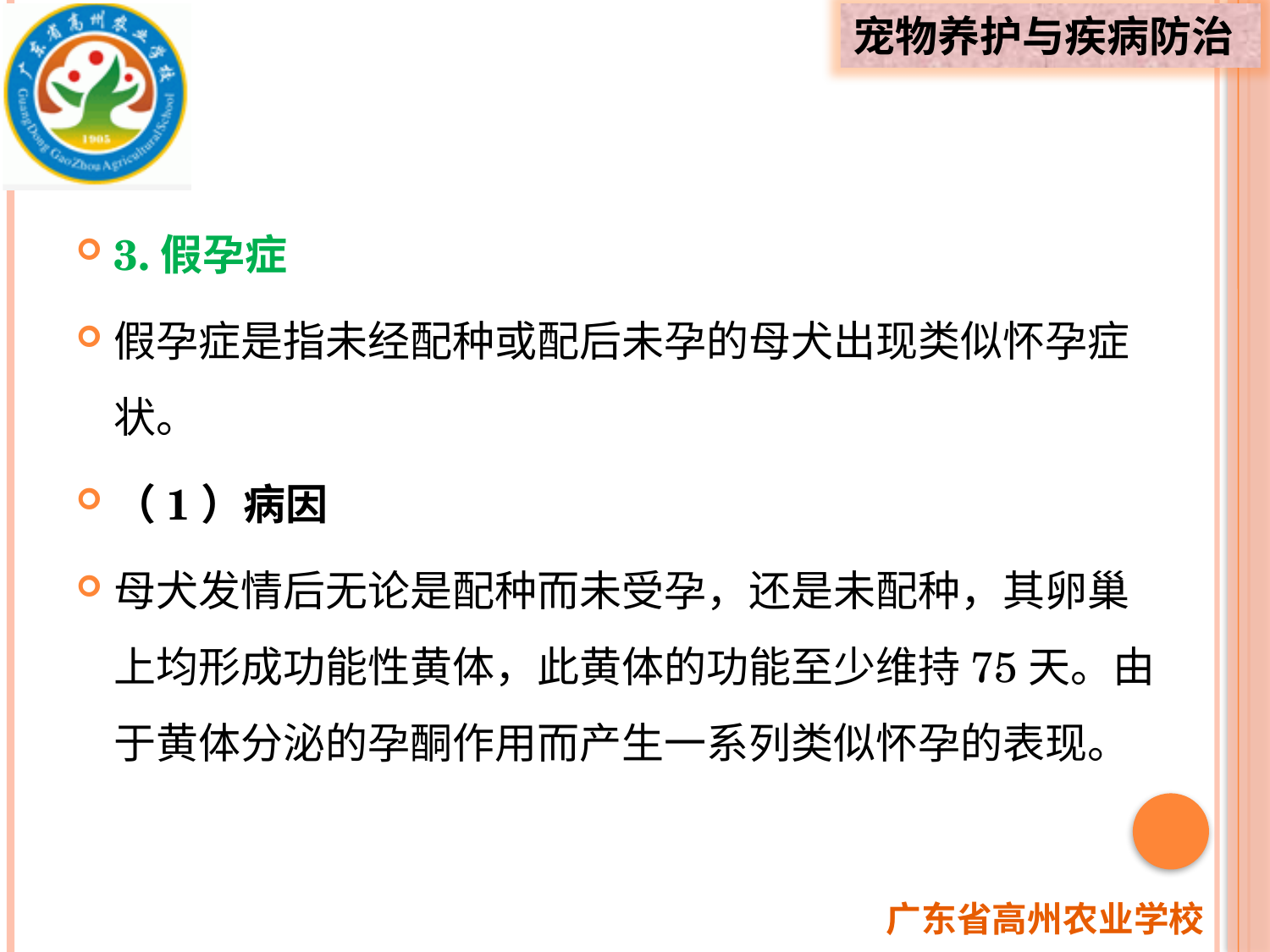

3.假孕症
假孕症是指未经配种或配后未孕的母犬出现类似怀孕症状。
（1）病因
母犬发情后无论是配种而未受孕，还是未配种，其卵巢上均形成功能性黄体，此黄体的功能至少维持75天。由于黄体分泌的孕酮作用而产生一系列类似怀孕的表现。